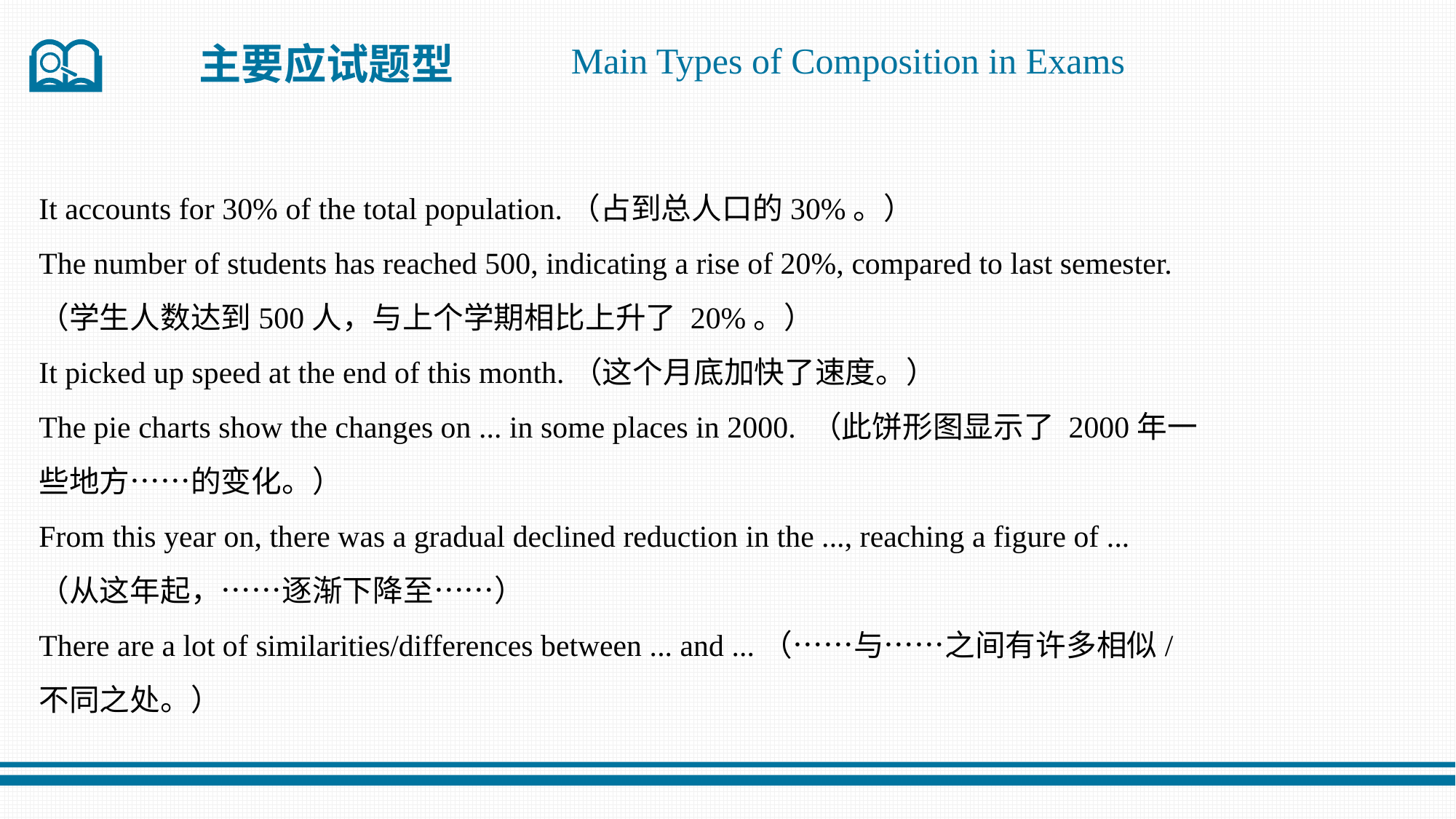

主要应试题型
Main Types of Composition in Exams
It accounts for 30% of the total population.（占到总人口的30%。）
The number of students has reached 500, indicating a rise of 20%, compared to last semester.
（学生人数达到500人，与上个学期相比上升了 20%。）
It picked up speed at the end of this month.（这个月底加快了速度。）
The pie charts show the changes on ... in some places in 2000. （此饼形图显示了 2000年一
些地方……的变化。）
From this year on, there was a gradual declined reduction in the ..., reaching a figure of ...
（从这年起，……逐渐下降至……）
There are a lot of similarities/differences between ... and ...（……与……之间有许多相似/
不同之处。）